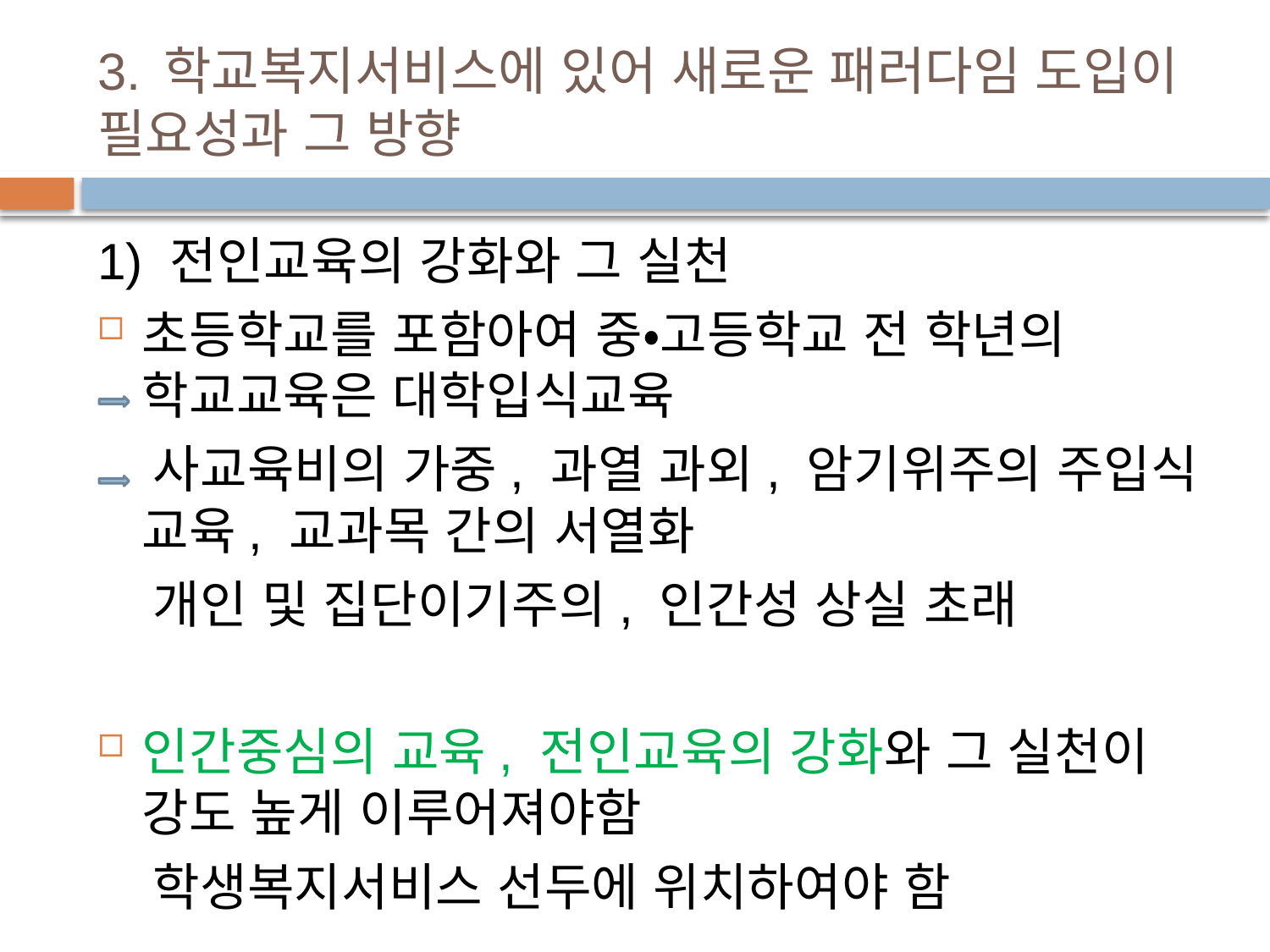

# 3. 학교복지서비스에 있어 새로운 패러다임 도입이 필요성과 그 방향
1) 전인교육의 강화와 그 실천
초등학교를 포함아여 중•고등학교 전 학년의 학교교육은 대학입식교육
   사교육비의 가중, 과열 과외, 암기위주의 주입식 교육, 교과목 간의 서열화
   개인 및 집단이기주의, 인간성 상실 초래

인간중심의 교육, 전인교육의 강화와 그 실천이 강도 높게 이루어져야함
   학생복지서비스 선두에 위치하여야 함